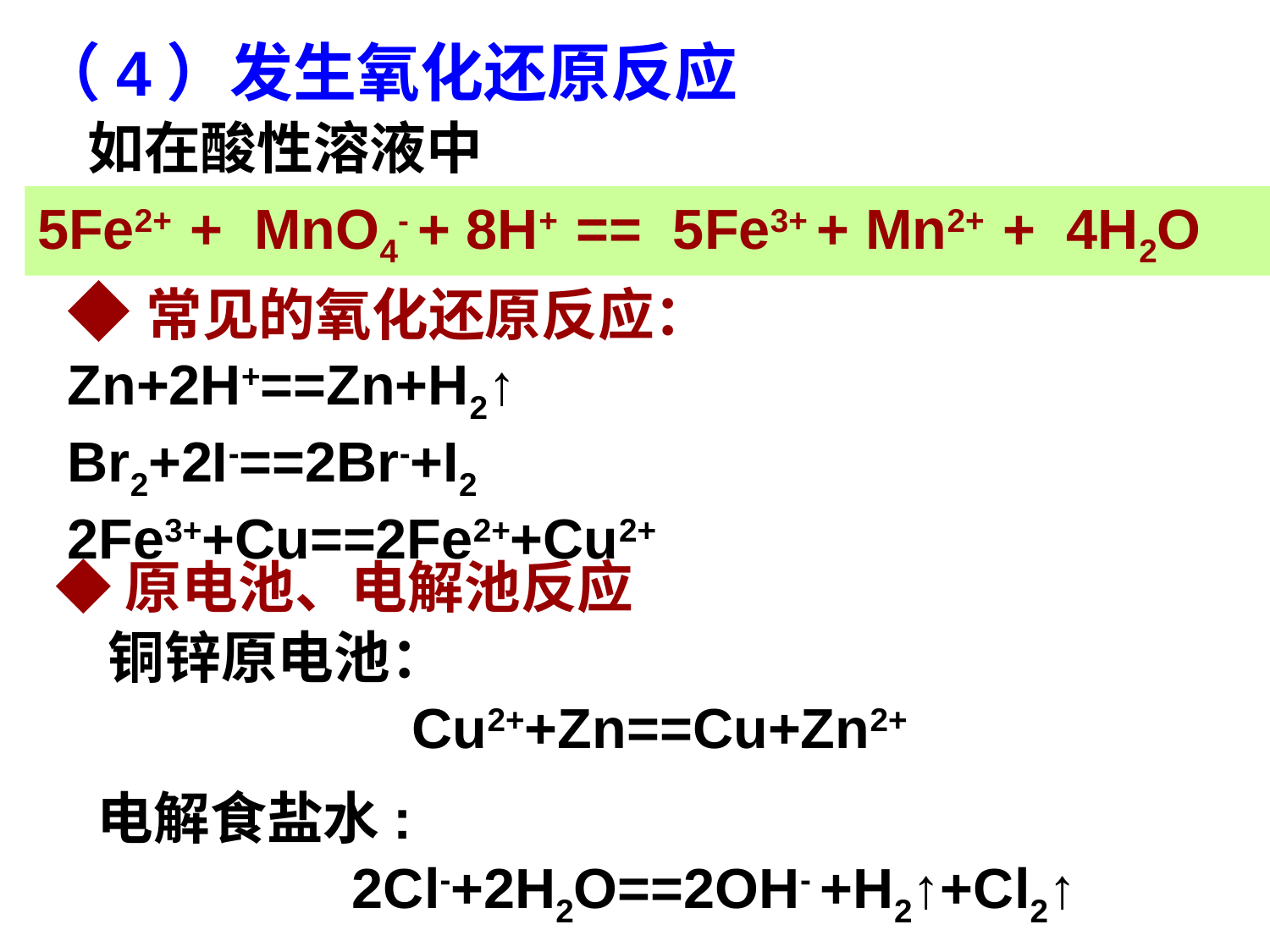

（4）发生氧化还原反应
如在酸性溶液中
5Fe2+  +  MnO4- + 8H+  ==  5Fe3+ + Mn2+  +  4H2O
◆常见的氧化还原反应：
Zn+2H+==Zn+H2↑
Br2+2I-==2Br-+I2
2Fe3++Cu==2Fe2++Cu2+
◆原电池、电解池反应
铜锌原电池：
Cu2++Zn==Cu+Zn2+
电解食盐水:
2Cl-+2H2O==2OH- +H2↑+Cl2↑